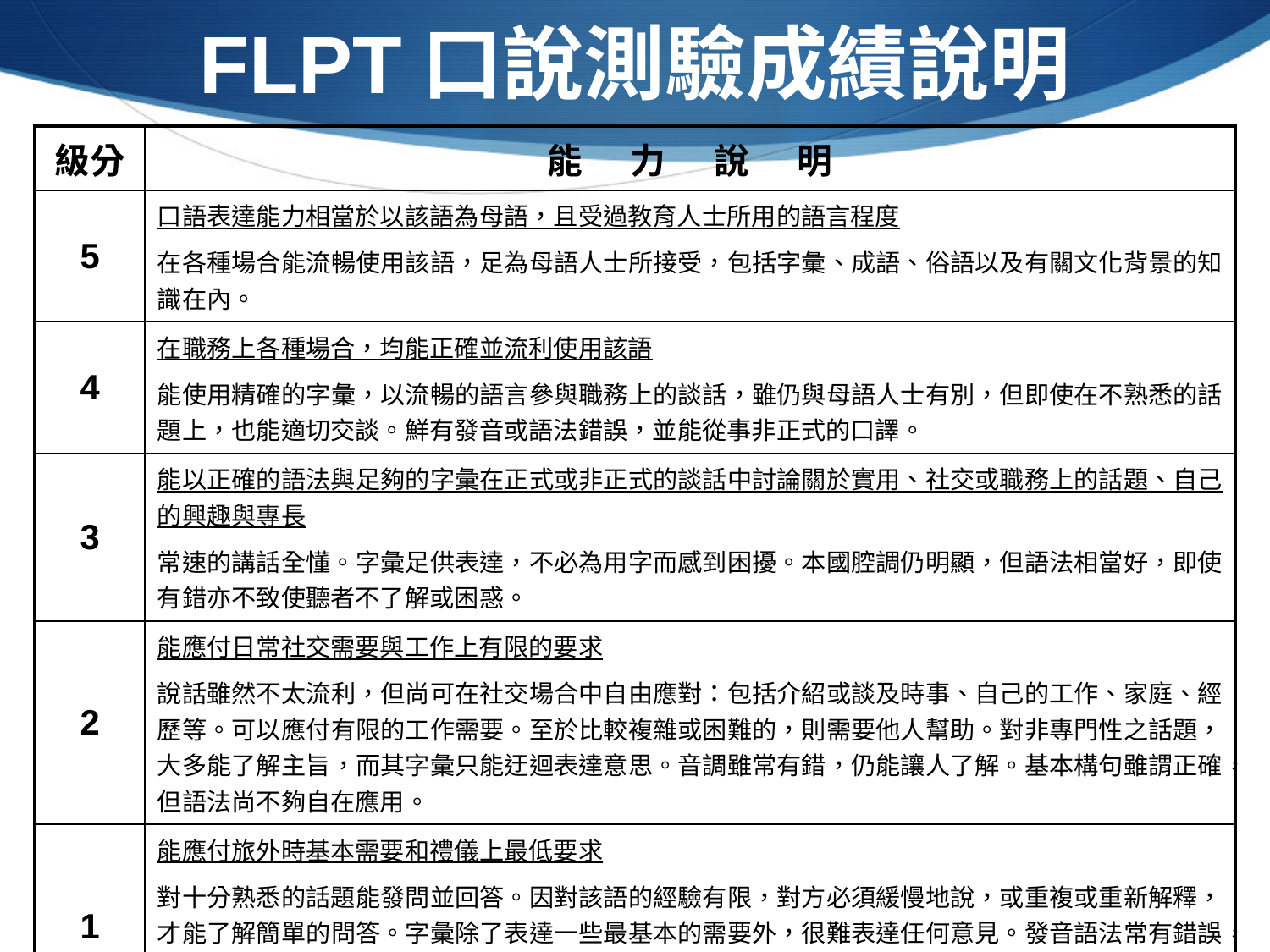

FLPT口說測驗成績說明
| 級分 | 能 力 說 明 |
| --- | --- |
| 5 | 口語表達能力相當於以該語為母語，且受過教育人士所用的語言程度 在各種場合能流暢使用該語，足為母語人士所接受，包括字彙、成語、俗語以及有關文化背景的知識在內。 |
| 4 | 在職務上各種場合，均能正確並流利使用該語 能使用精確的字彙，以流暢的語言參與職務上的談話，雖仍與母語人士有別，但即使在不熟悉的話題上，也能適切交談。鮮有發音或語法錯誤，並能從事非正式的口譯。 |
| 3 | 能以正確的語法與足夠的字彙在正式或非正式的談話中討論關於實用、社交或職務上的話題、自己的興趣與專長 常速的講話全懂。字彙足供表達，不必為用字而感到困擾。本國腔調仍明顯，但語法相當好，即使有錯亦不致使聽者不了解或困惑。 |
| 2 | 能應付日常社交需要與工作上有限的要求 說話雖然不太流利，但尚可在社交場合中自由應對：包括介紹或談及時事、自己的工作、家庭、經歷等。可以應付有限的工作需要。至於比較複雜或困難的，則需要他人幫助。對非專門性之話題，大多能了解主旨，而其字彙只能迂迴表達意思。音調雖常有錯，仍能讓人了解。基本構句雖謂正確，但語法尚不夠自在應用。 |
| 1 | 能應付旅外時基本需要和禮儀上最低要求 對十分熟悉的話題能發問並回答。因對該語的經驗有限，對方必須緩慢地說，或重複或重新解釋，才能了解簡單的問答。字彙除了表達一些最基本的需要外，很難表達任何意見。發音語法常有錯誤，但母語人士，若常接觸如此程度的人，尚可了解。雖說個人熟悉的話題和基本需要因人而異，但應該能叫簡單的菜、找旅館、問路或指路、購物與報時。 |
| 0 | 無使用該語言之能力 |